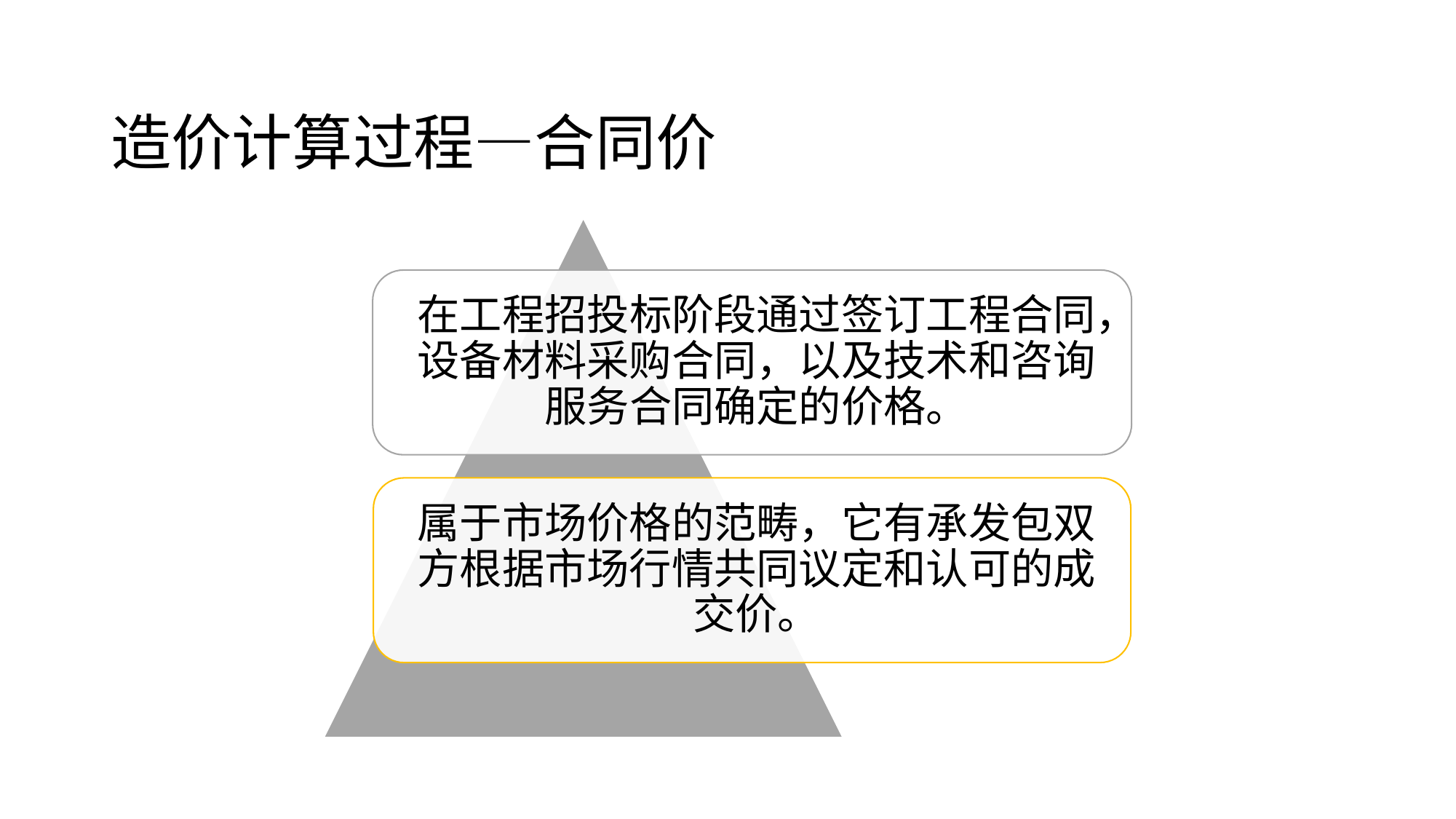

# 造价计算过程—合同价
在工程招投标阶段通过签订工程合同，设备材料采购合同，以及技术和咨询服务合同确定的价格。
属于市场价格的范畴，它有承发包双方根据市场行情共同议定和认可的成交价。